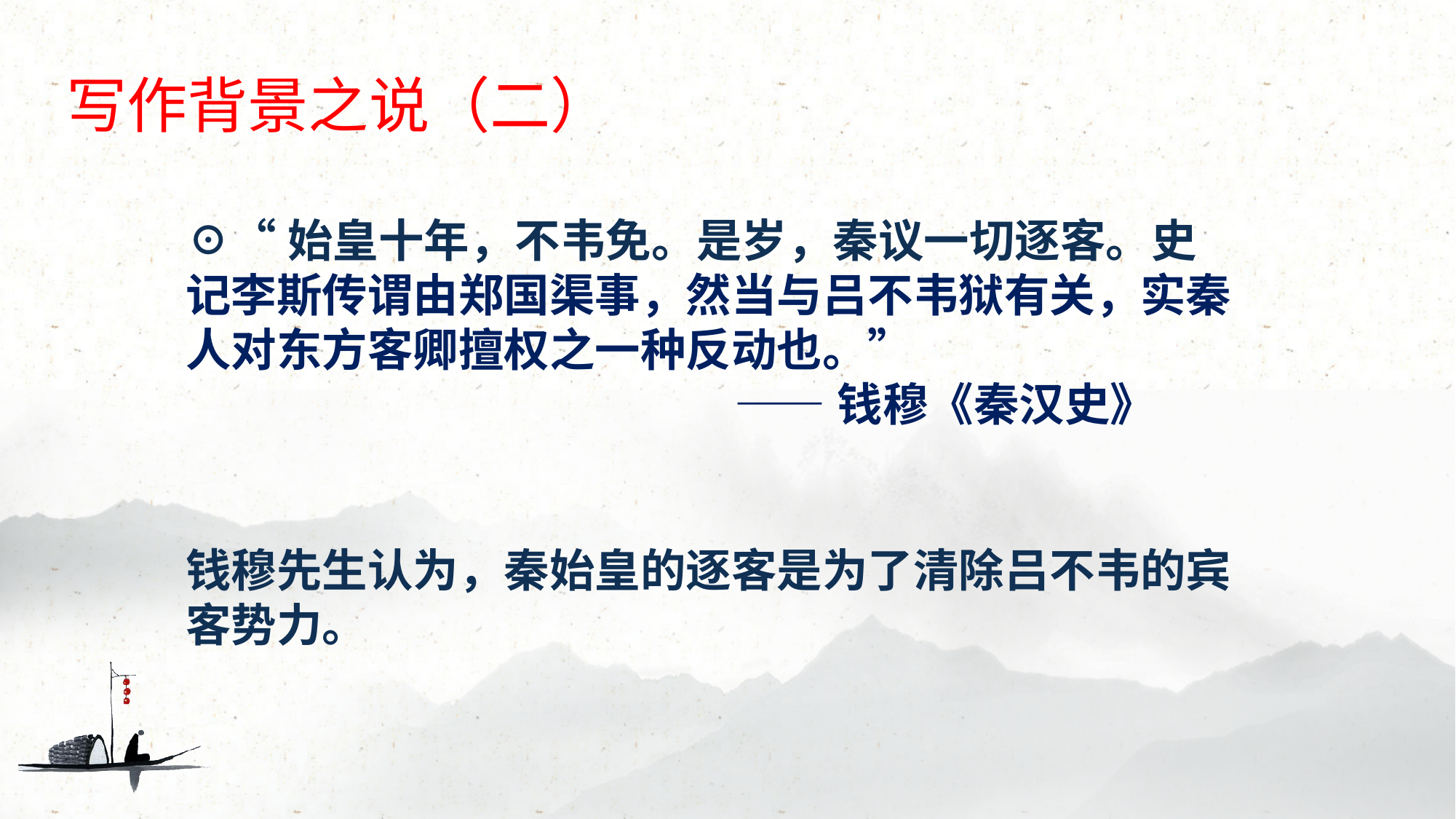

写作背景之说（二）
☉“始皇十年，不韦免。是岁，秦议一切逐客。史
记李斯传谓由郑国渠事，然当与吕不韦狱有关，实秦人对东方客卿擅权之一种反动也。”
                                                     ——钱穆《秦汉史》

钱穆先生认为，秦始皇的逐客是为了清除吕不韦的宾客势力。